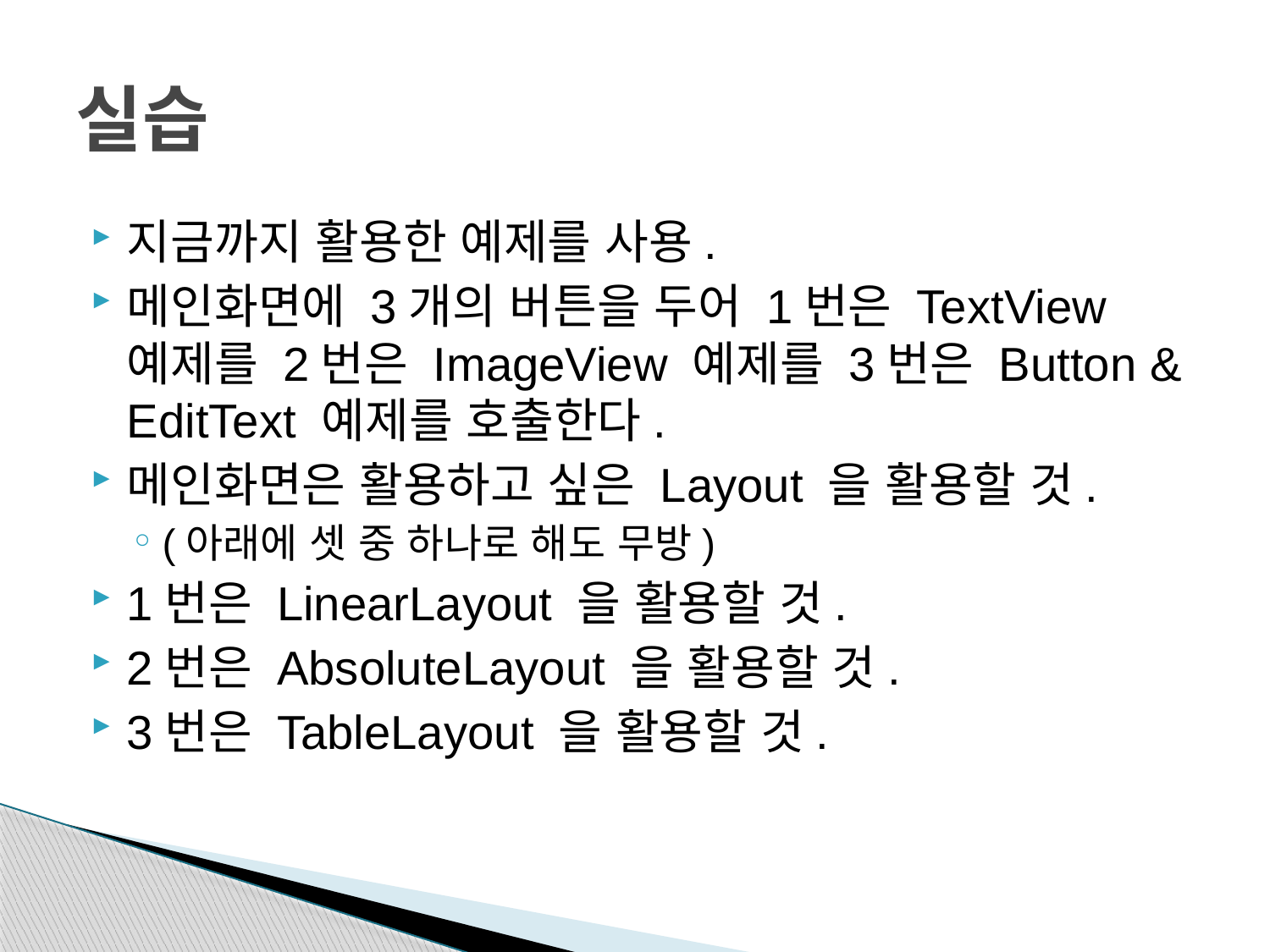

# 실습
지금까지 활용한 예제를 사용.
메인화면에 3개의 버튼을 두어 1번은 TextView 예제를 2번은 ImageView 예제를 3번은 Button & EditText 예제를 호출한다.
메인화면은 활용하고 싶은 Layout 을 활용할 것.
(아래에 셋 중 하나로 해도 무방)
1번은 LinearLayout 을 활용할 것.
2번은 AbsoluteLayout 을 활용할 것.
3번은 TableLayout 을 활용할 것.